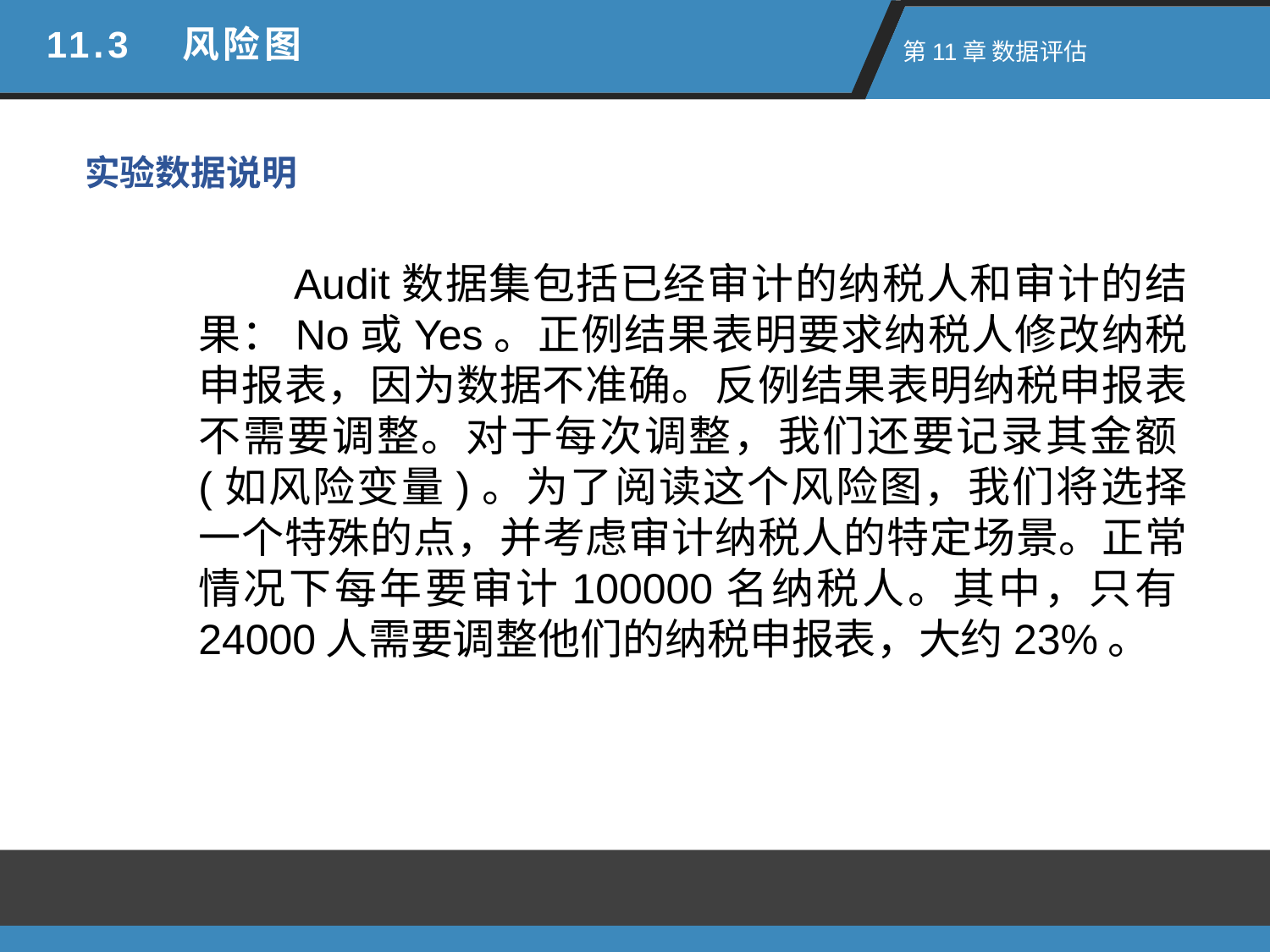

11.3　风险图
  第11章 数据评估
实验数据说明
    Audit数据集包括已经审计的纳税人和审计的结果：No或Yes。正例结果表明要求纳税人修改纳税申报表，因为数据不准确。反例结果表明纳税申报表不需要调整。对于每次调整，我们还要记录其金额(如风险变量)。为了阅读这个风险图，我们将选择一个特殊的点，并考虑审计纳税人的特定场景。正常情况下每年要审计100000名纳税人。其中，只有24000人需要调整他们的纳税申报表，大约23%。